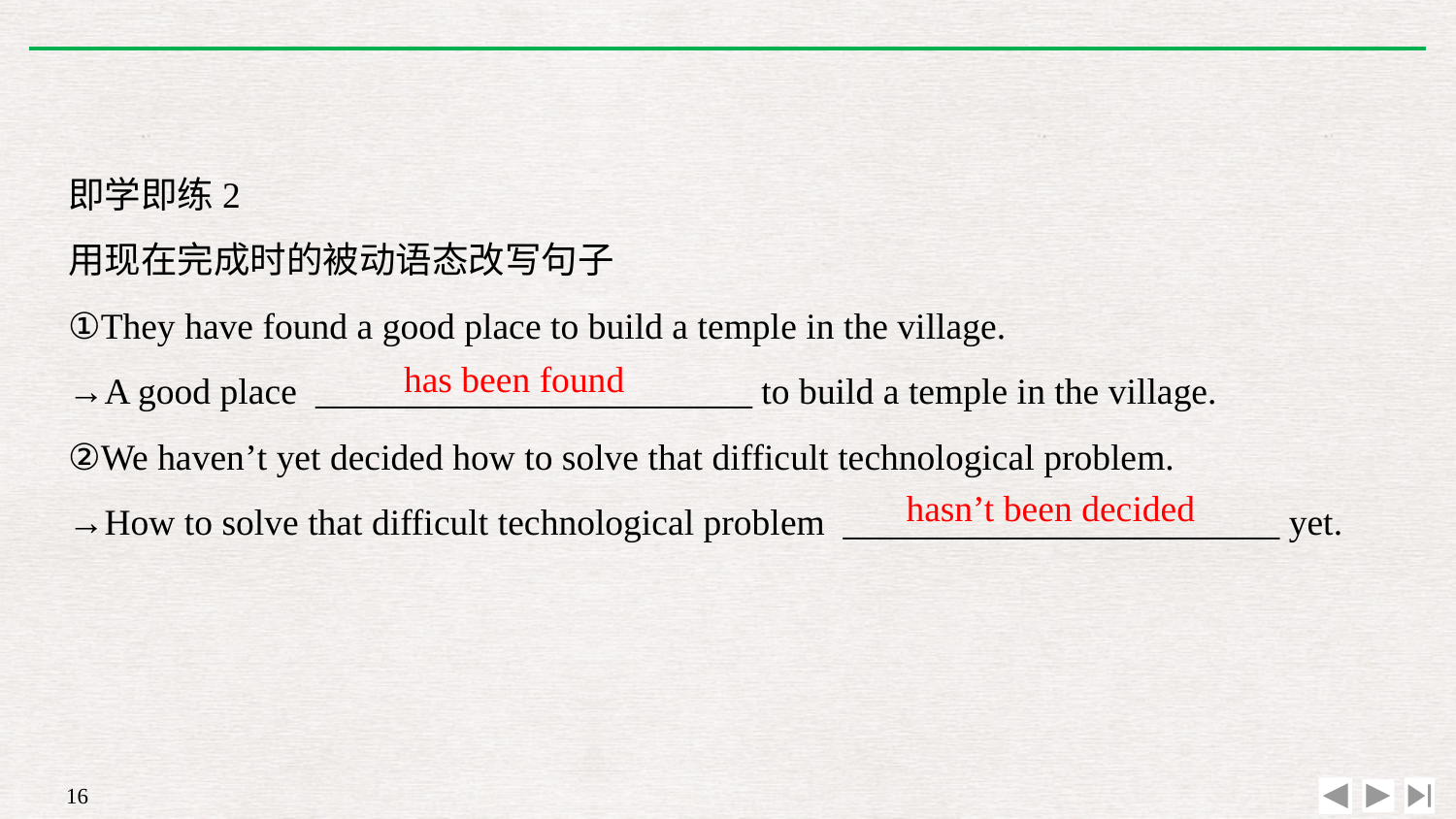

即学即练2
用现在完成时的被动语态改写句子
①They have found a good place to build a temple in the village.
→A good place  ________________________ to build a temple in the village.
②We haven’t yet decided how to solve that difficult technological problem.
→How to solve that difficult technological problem  ________________________ yet.
has been found
hasn’t been decided